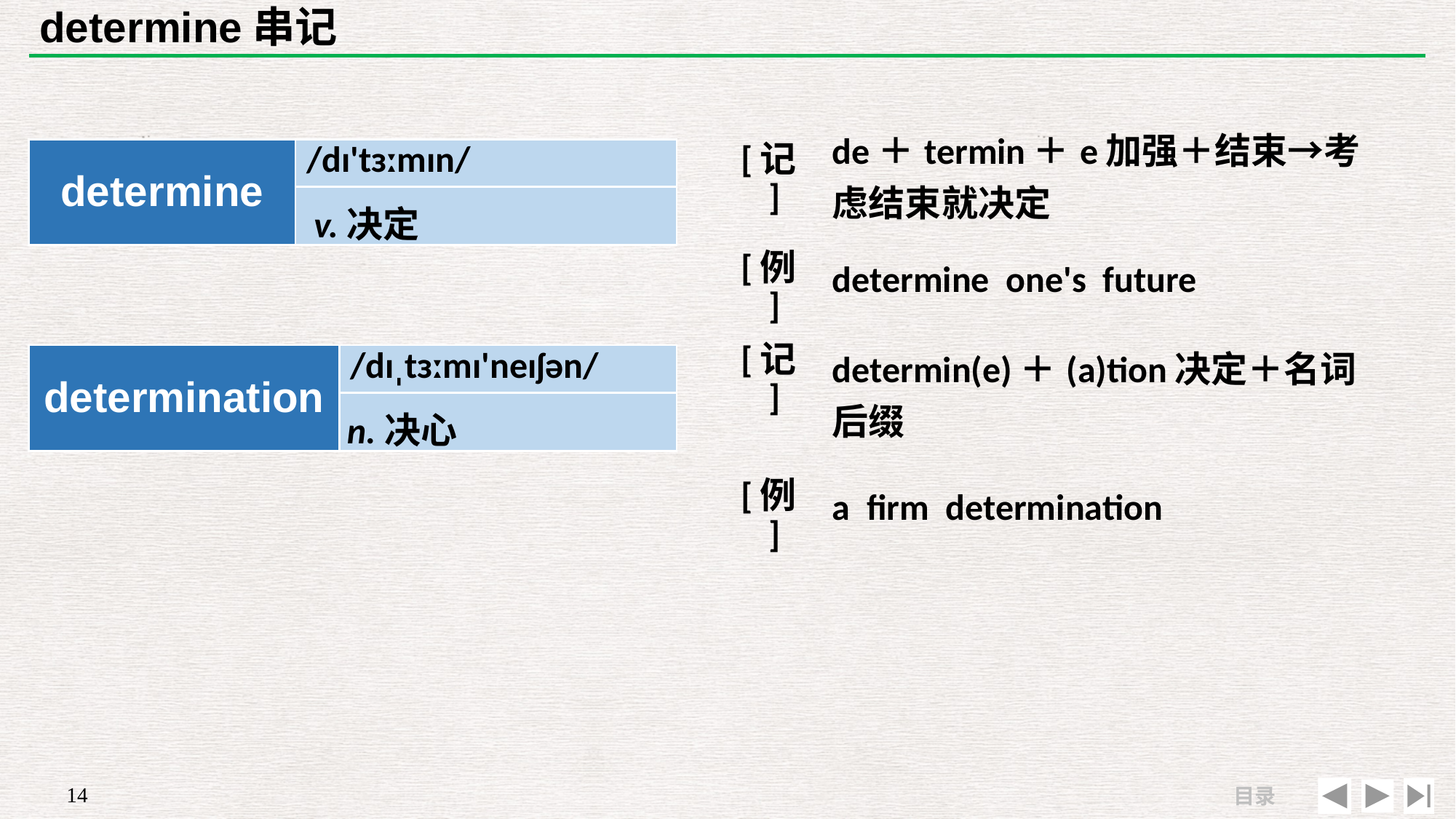

# determine串记

| [记] | de＋termin＋e加强＋结束→考虑结束就决定 |
| --- | --- |
| [例] | determine one's future |
| determine | /dɪ'tɜːmɪn/ |
| --- | --- |
|  |  |
v.决定
| [记] | determin(e)＋(a)tion决定＋名词后缀 |
| --- | --- |
| [例] | a firm determination |
| determination | /dɪˌtɜːmɪ'neɪʃən/ |
| --- | --- |
|  |  |
n.决心